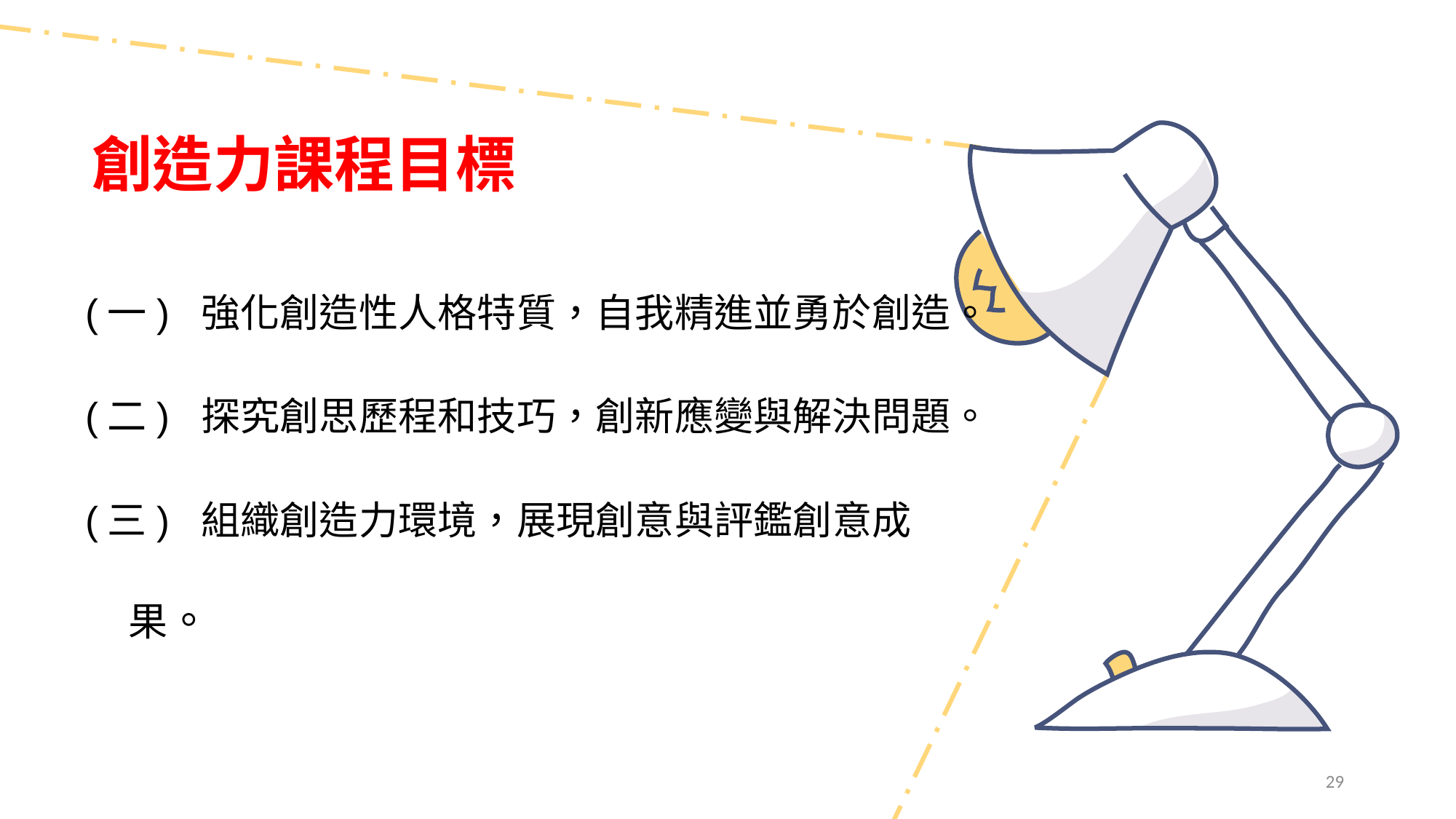

創造力課程目標

(一)  強化創造性人格特質，自我精進並勇於創造。
(二)  探究創思歷程和技巧，創新應變與解決問題。
(三)  組織創造力環境，展現創意與評鑑創意成果。

29